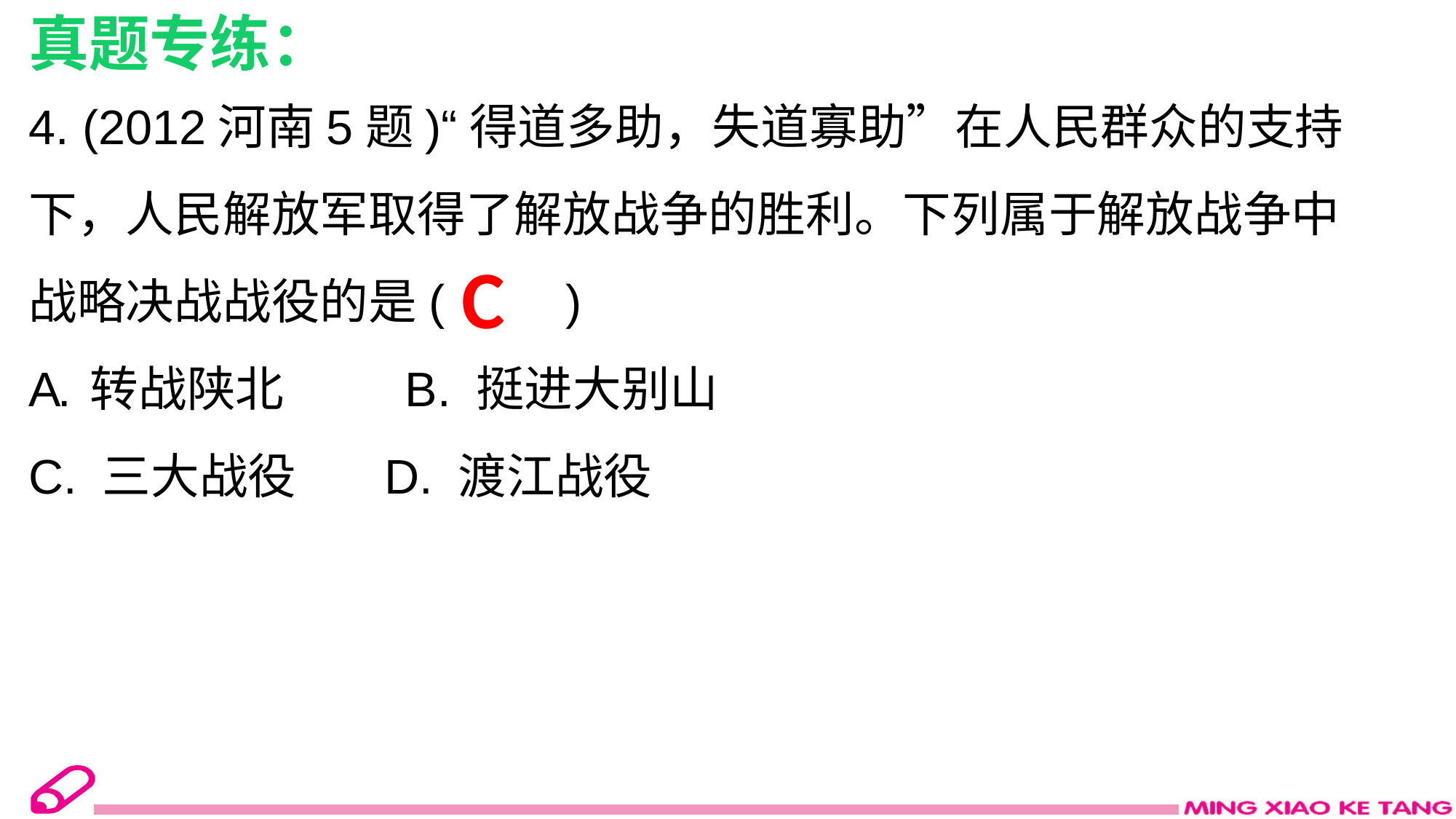

真题专练：
4. (2012河南5题)“得道多助，失道寡助”在人民群众的支持下，人民解放军取得了解放战争的胜利。下列属于解放战争中战略决战战役的是(　　)
转战陕北          B. 挺进大别山
C. 三大战役       D. 渡江战役

C